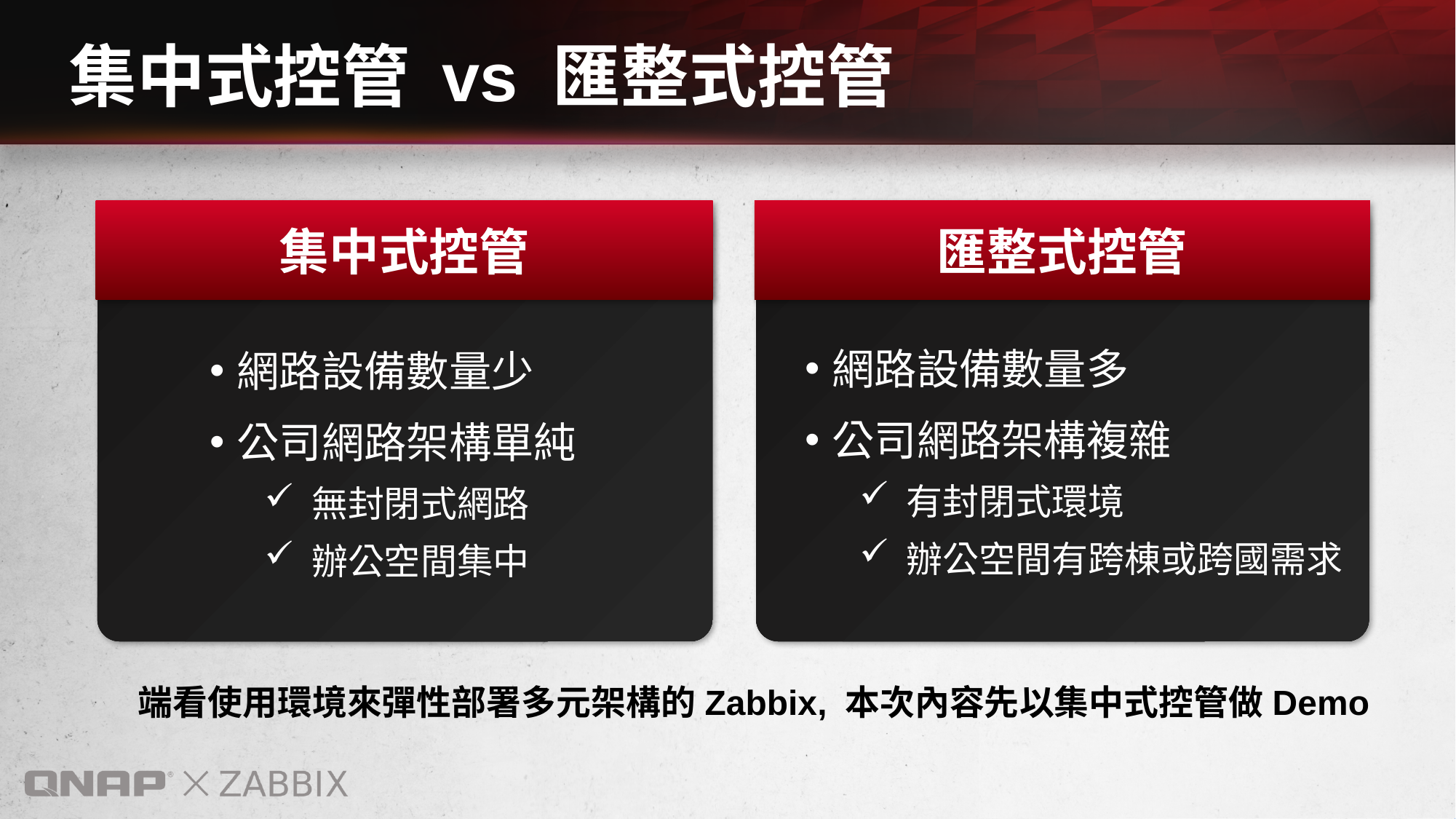

# 集中式控管 vs 匯整式控管
集中式控管
匯整式控管

網路設備數量多
公司網路架構複雜
 有封閉式環境
 辦公空間有跨棟或跨國需求
網路設備數量少
公司網路架構單純
 無封閉式網路
 辦公空間集中

端看使用環境來彈性部署多元架構的Zabbix, 本次內容先以集中式控管做Demo